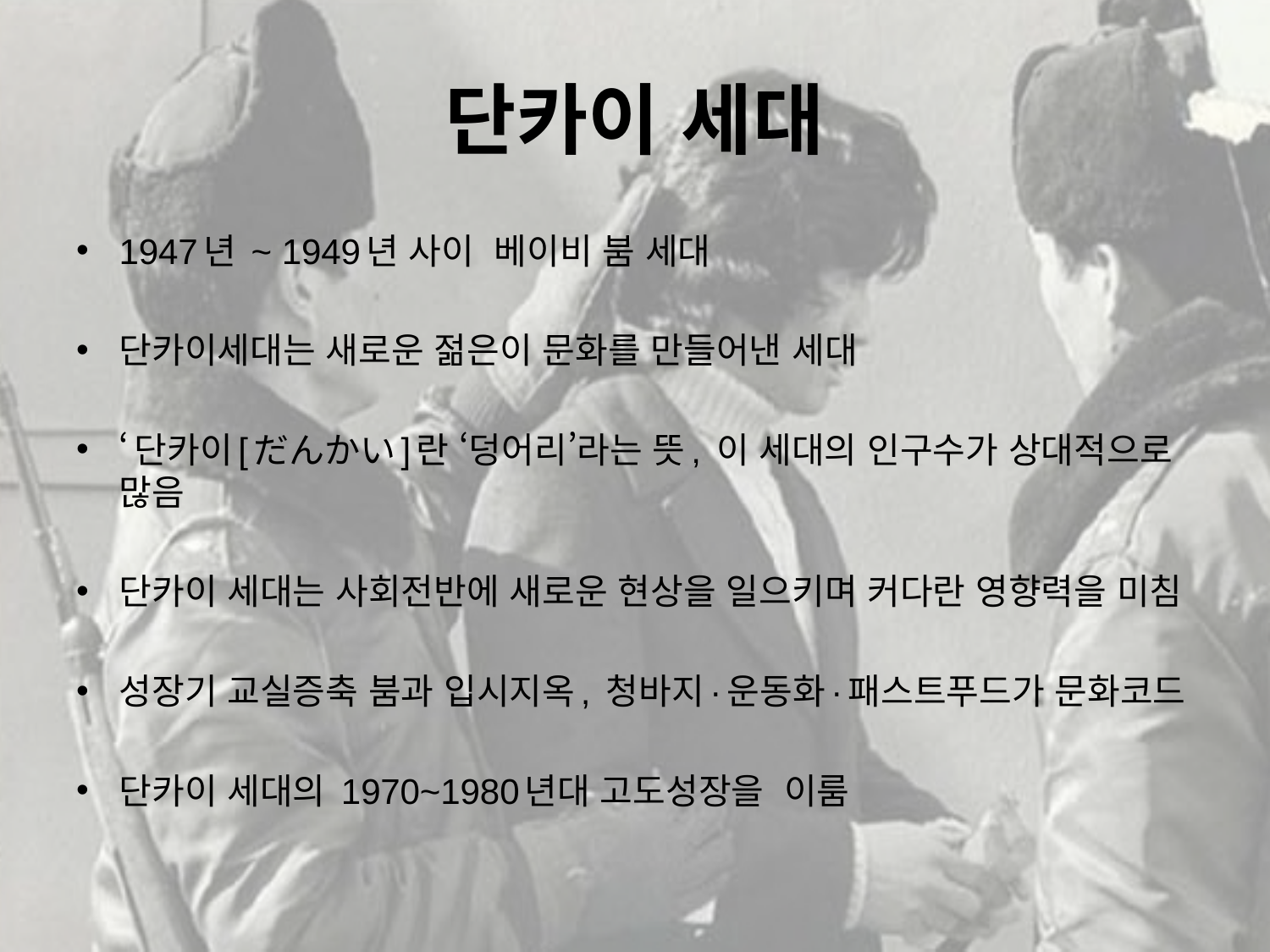

# 단카이 세대
1947년 ~ 1949년 사이  베이비 붐 세대

단카이세대는 새로운 젊은이 문화를 만들어낸 세대

‘단카이[だんかい]란 ‘덩어리’라는 뜻, 이 세대의 인구수가 상대적으로 많음

단카이 세대는 사회전반에 새로운 현상을 일으키며 커다란 영향력을 미침

성장기 교실증축 붐과 입시지옥, 청바지·운동화·패스트푸드가 문화코드

단카이 세대의 1970~1980년대 고도성장을  이룸